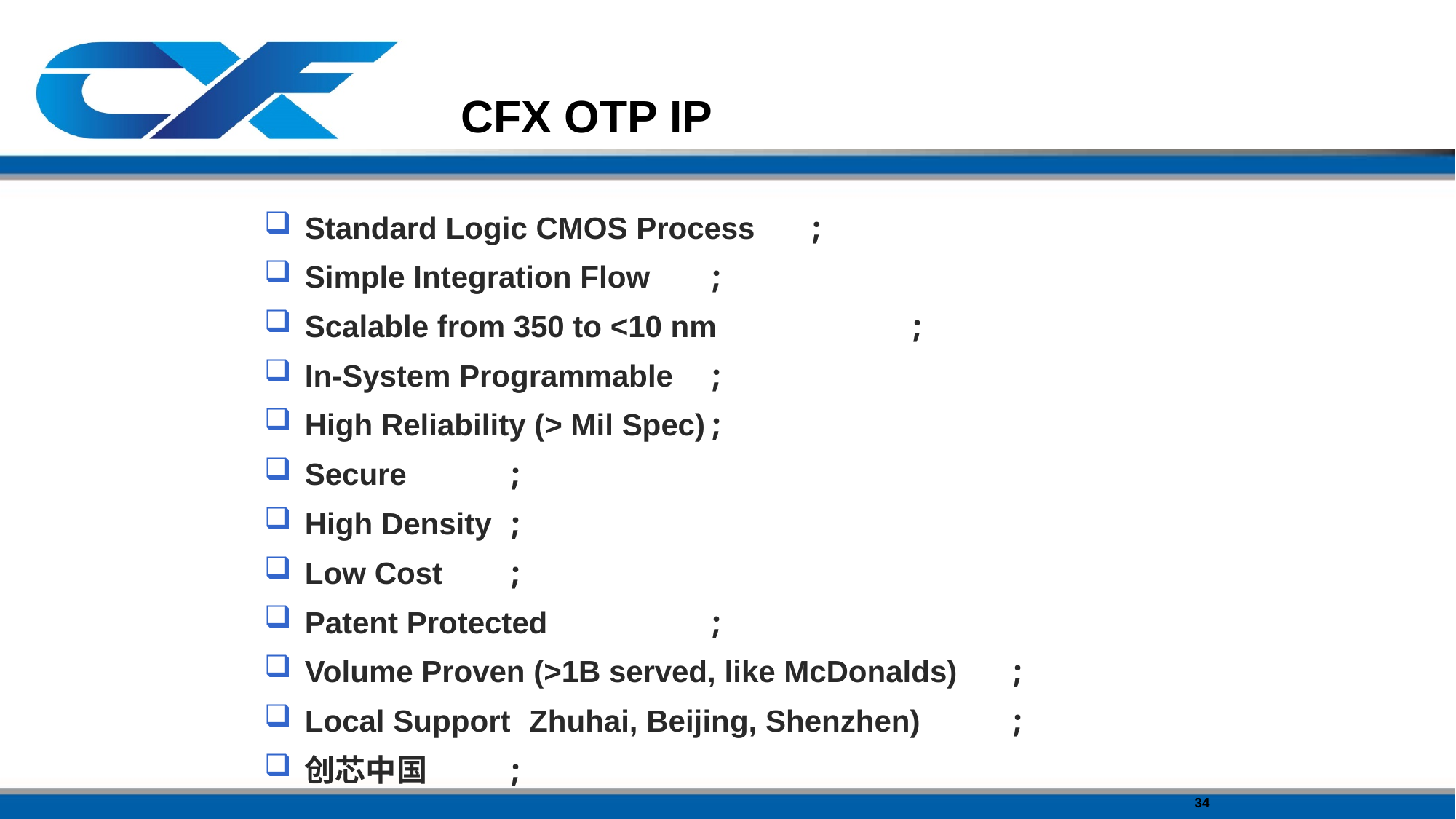

# CFX OTP IP

Standard Logic CMOS Process			;
Simple Integration Flow				;
Scalable from 350 to <10 nm    	 		;
In-System Programmable				;
High Reliability (> Mil Spec)			;
Secure						;
High Density					;
Low Cost 						;
Patent Protected					;
Volume Proven (>1B served, like McDonalds)	;
Local Support Zhuhai, Beijing, Shenzhen)	;
创芯中国						;

34